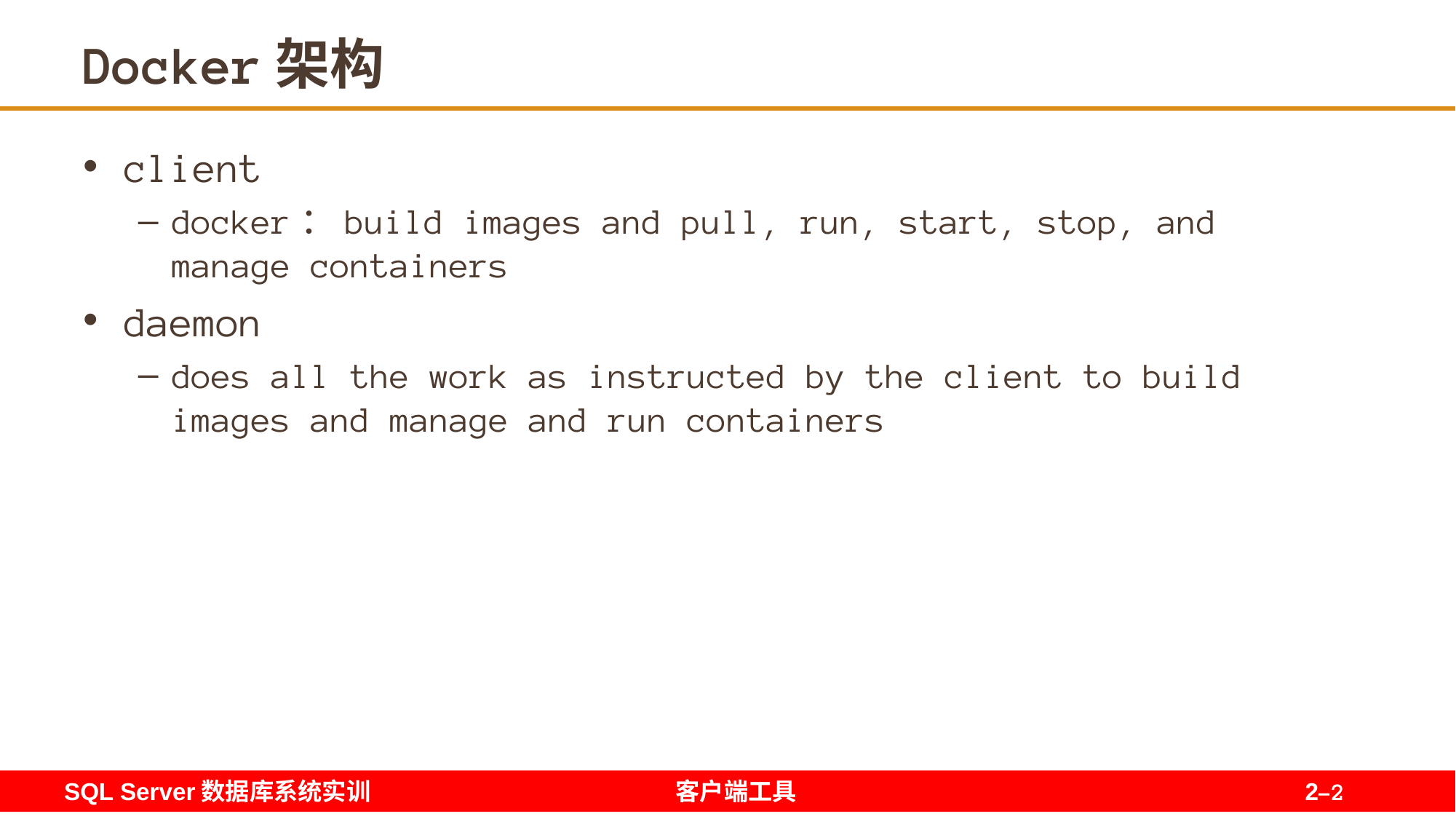

# Docker架构
client
docker：build images and pull, run, start, stop, and
manage containers
daemon
does all the work as instructed by the client to build images and manage and run containers